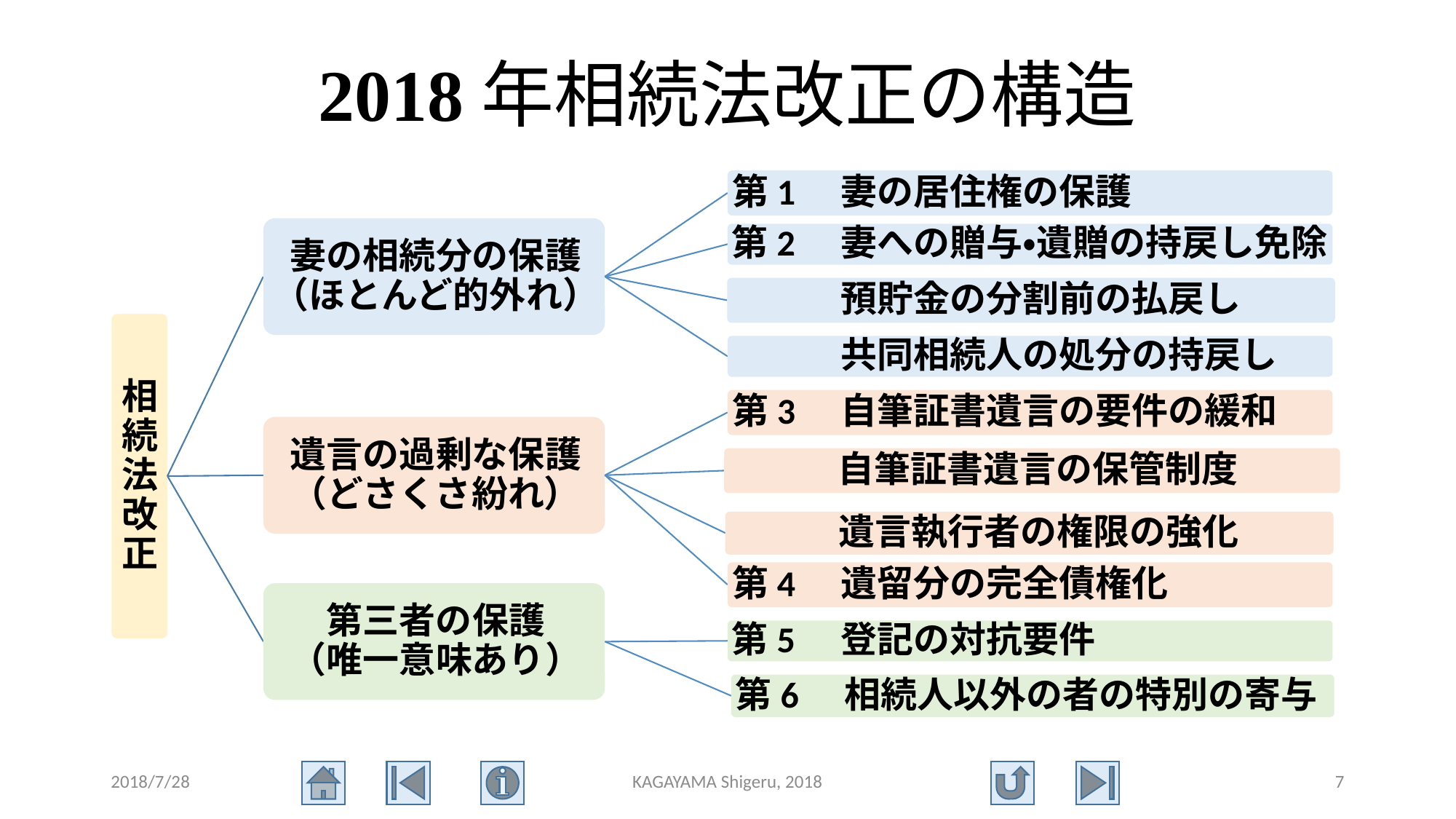

# 2018年相続法改正の構造
相続法改正

妻の相続分の保護
（ほとんど的外れ）

第1　妻の居住権の保護

第2　妻への贈与・遺贈の持戻し免除

　　　預貯金の分割前の払戻し

　　　共同相続人の処分の持戻し

遺言の過剰な保護
（どさくさ紛れ）

第3　自筆証書遺言の要件の緩和

　　　自筆証書遺言の保管制度

　　　遺言執行者の権限の強化

第4　遺留分の完全債権化

第三者の保護
（唯一意味あり）

第5　登記の対抗要件

第6　相続人以外の者の特別の寄与
2018/7/28
KAGAYAMA Shigeru, 2018
7